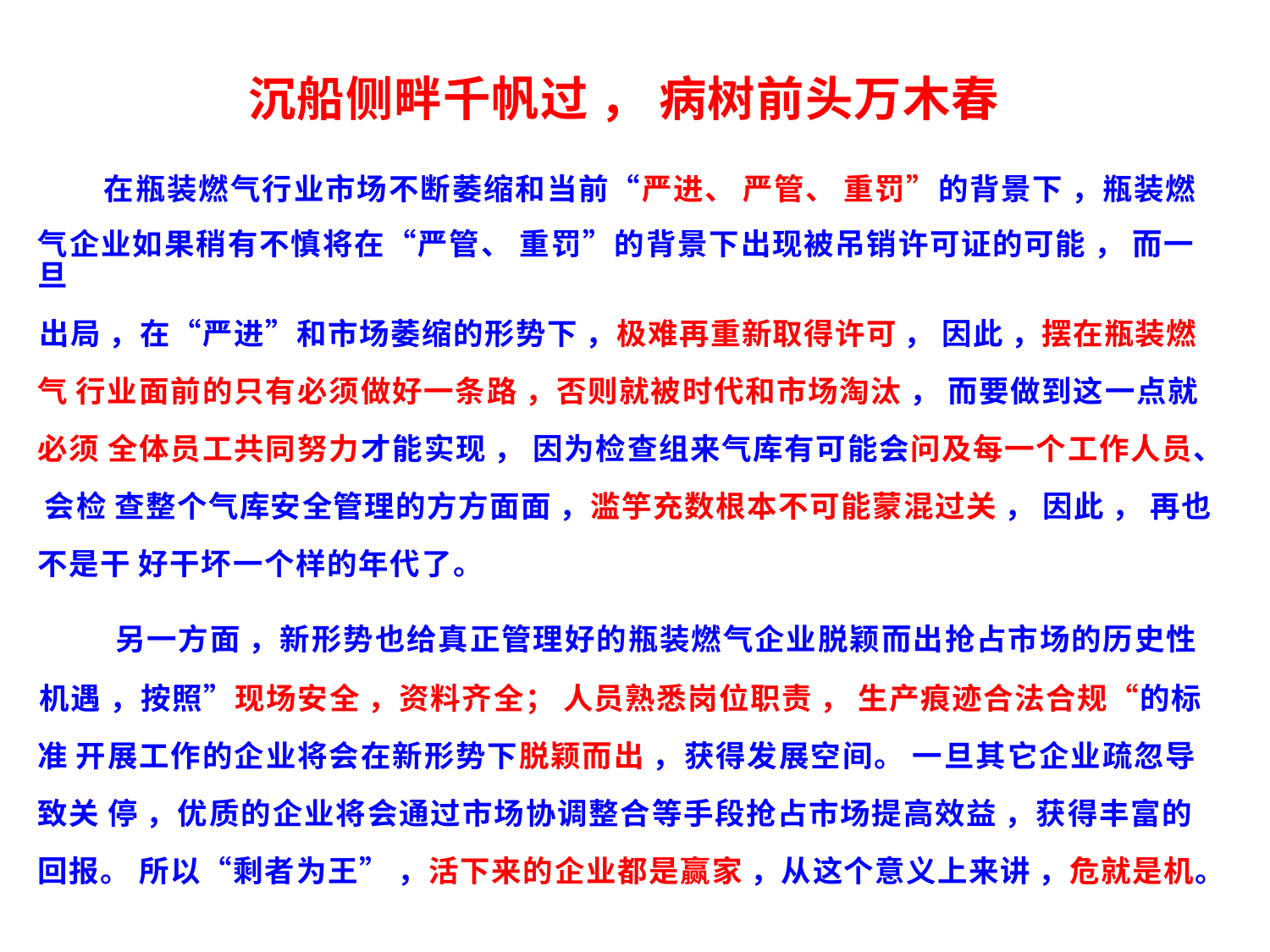

沉船侧畔千帆过 ， 病树前头万木春

在瓶装燃气行业市场不断萎缩和当前“严进、 严管、 重罚”的背景下 ，瓶装燃
气企业如果稍有不慎将在“严管、 重罚”的背景下出现被吊销许可证的可能 ， 而一旦
出局 ，在“严进”和市场萎缩的形势下 ，极难再重新取得许可 ， 因此 ，摆在瓶装燃气 行业面前的只有必须做好一条路 ，否则就被时代和市场淘汰 ， 而要做到这一点就必须 全体员工共同努力才能实现 ， 因为检查组来气库有可能会问及每一个工作人员、 会检 查整个气库安全管理的方方面面 ，滥竽充数根本不可能蒙混过关 ， 因此 ， 再也不是干 好干坏一个样的年代了。

另一方面 ，新形势也给真正管理好的瓶装燃气企业脱颖而出抢占市场的历史性
机遇 ，按照”现场安全 ，资料齐全； 人员熟悉岗位职责 ， 生产痕迹合法合规“的标准 开展工作的企业将会在新形势下脱颖而出 ，获得发展空间。 一旦其它企业疏忽导致关 停 ，优质的企业将会通过市场协调整合等手段抢占市场提高效益 ，获得丰富的回报。 所以“剩者为王” ，活下来的企业都是赢家 ，从这个意义上来讲 ，危就是机。